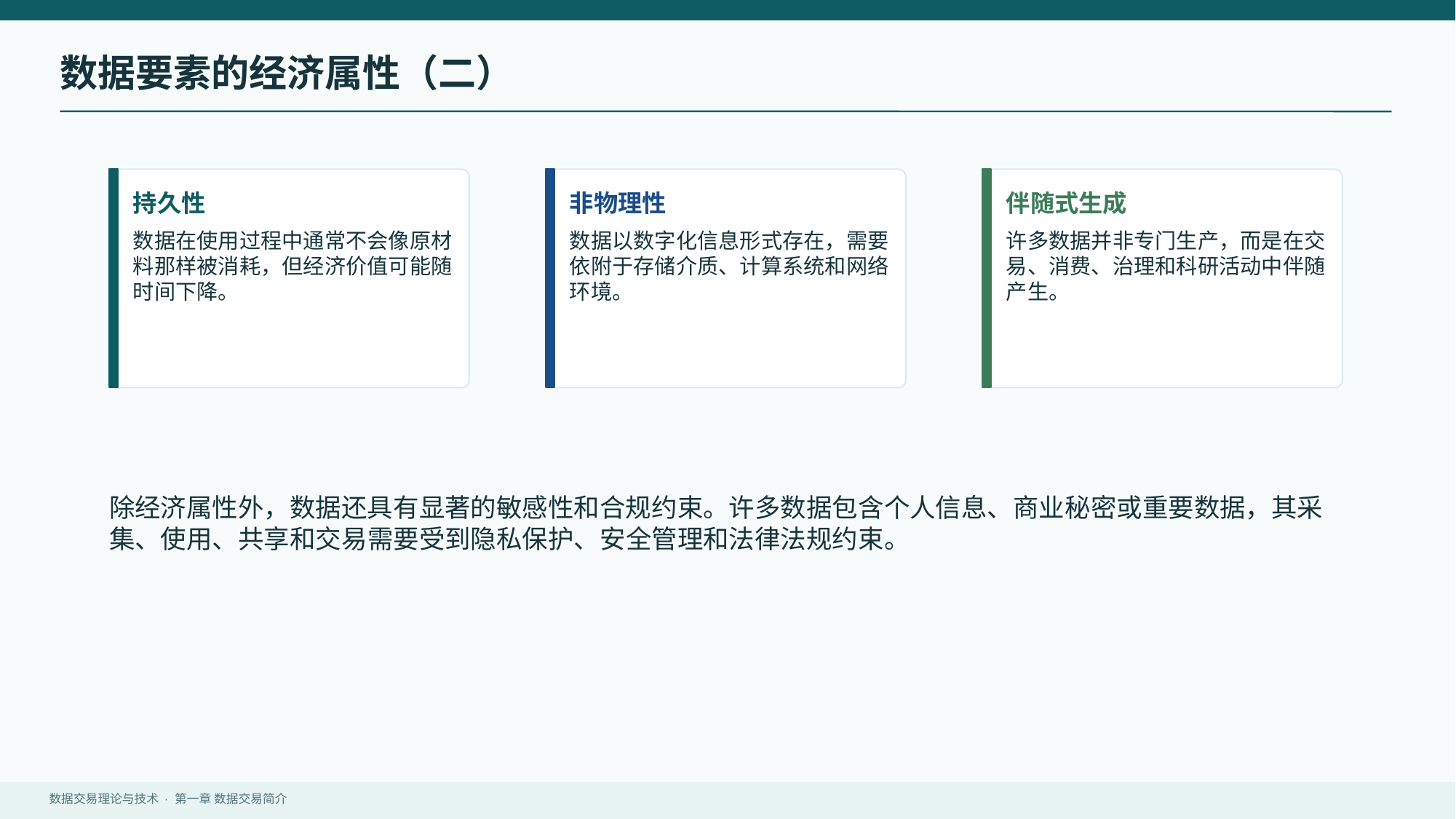

数据要素的经济属性（二）

持久性
非物理性
伴随式生成
数据在使用过程中通常不会像原材料那样被消耗，但经济价值可能随时间下降。
数据以数字化信息形式存在，需要依附于存储介质、计算系统和网络环境。
许多数据并非专门生产，而是在交易、消费、治理和科研活动中伴随产生。
除经济属性外，数据还具有显著的敏感性和合规约束。许多数据包含个人信息、商业秘密或重要数据，其采集、使用、共享和交易需要受到隐私保护、安全管理和法律法规约束。
18